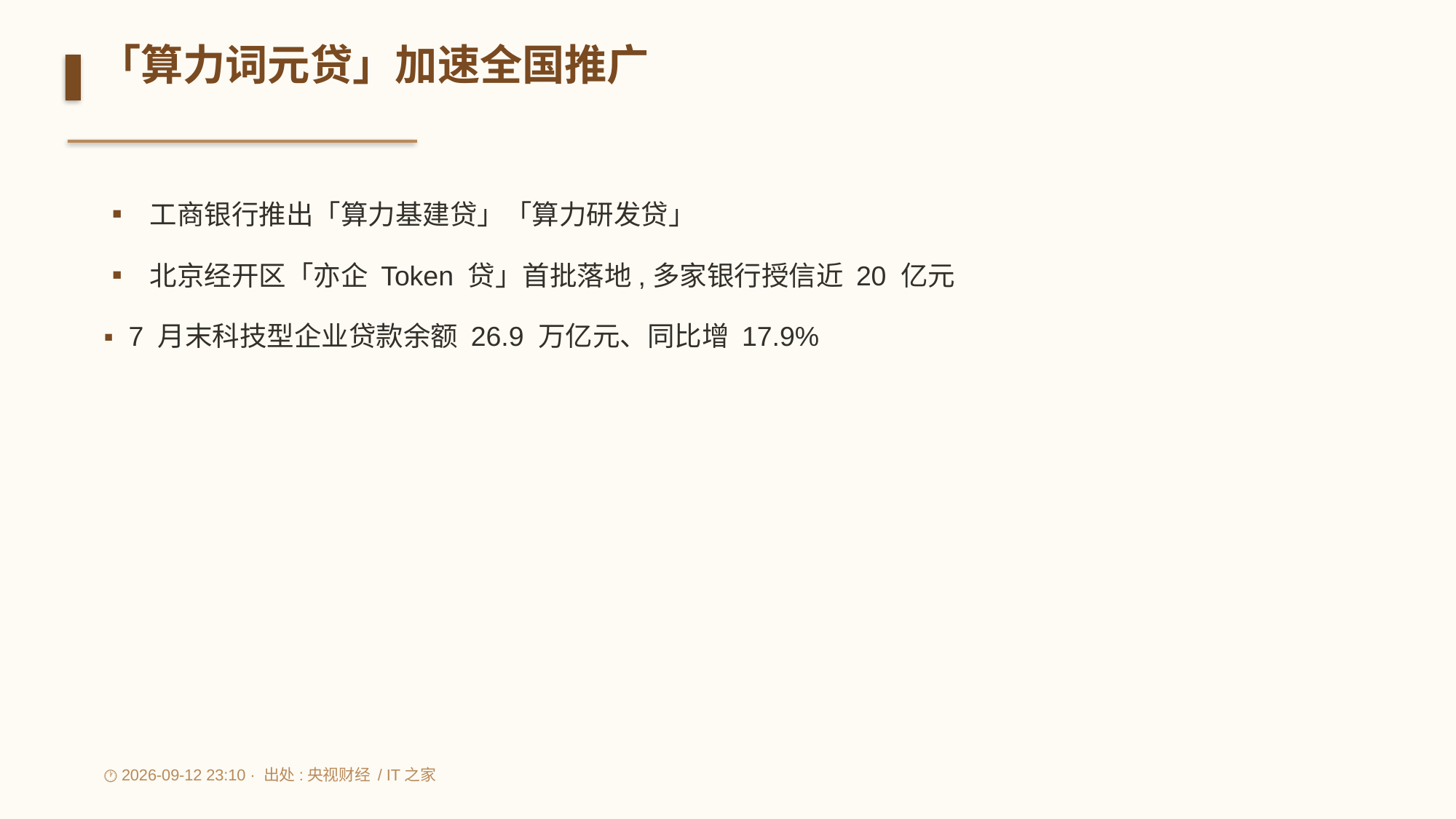

「算力词元贷」加速全国推广

▪  工商银行推出「算力基建贷」「算力研发贷」
▪  北京经开区「亦企 Token 贷」首批落地,多家银行授信近 20 亿元
▪  7 月末科技型企业贷款余额 26.9 万亿元、同比增 17.9%
🕐 2026-09-12 23:10 · 出处:央视财经 / IT之家